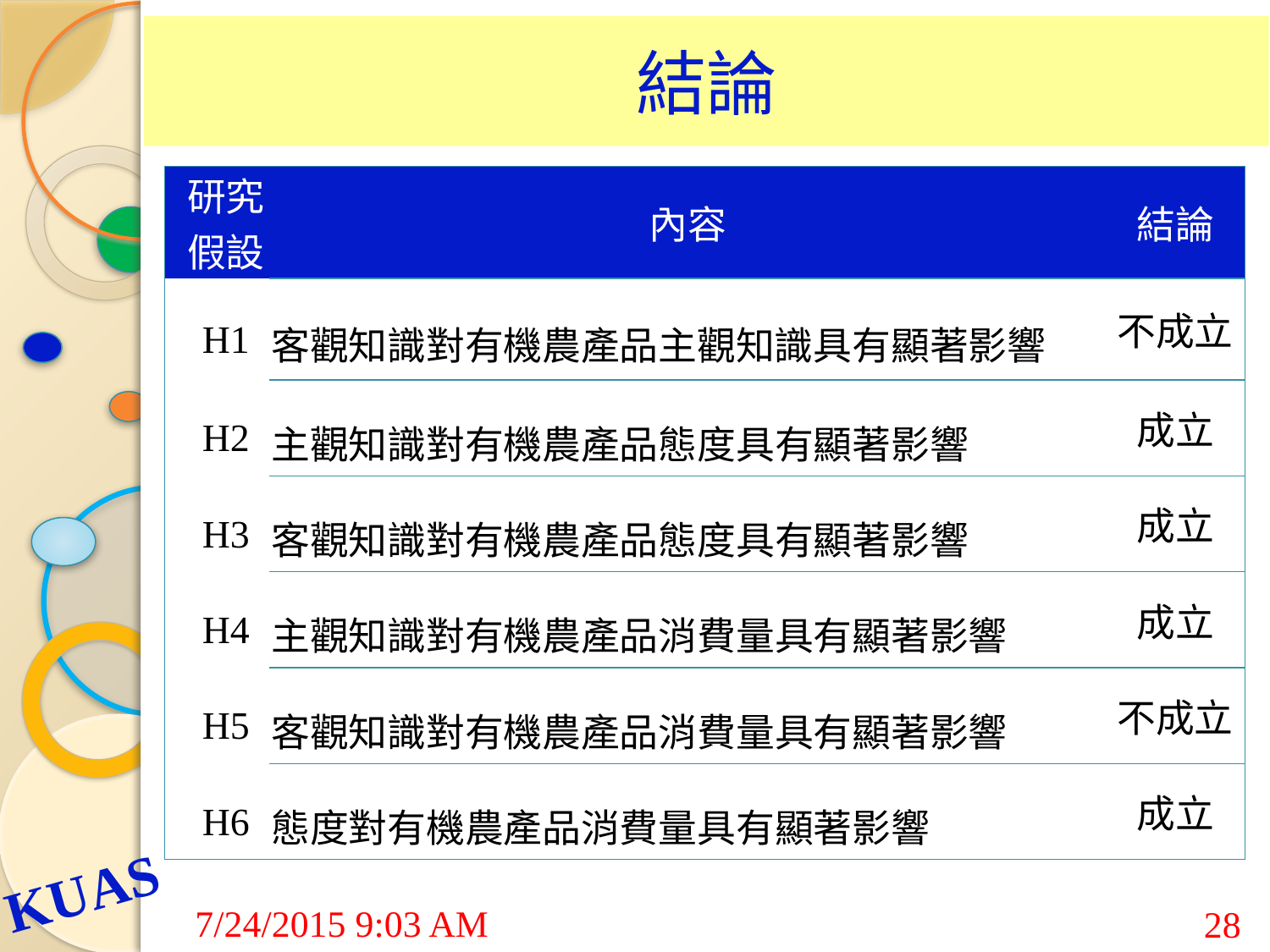

# 結論
| 研究 假設 | 內容 | 結論 |
| --- | --- | --- |
| H1 | 客觀知識對有機農產品主觀知識具有顯著影響 | 不成立 |
| H2 | 主觀知識對有機農產品態度具有顯著影響 | 成立 |
| H3 | 客觀知識對有機農產品態度具有顯著影響 | 成立 |
| H4 | 主觀知識對有機農產品消費量具有顯著影響 | 成立 |
| H5 | 客觀知識對有機農產品消費量具有顯著影響 | 不成立 |
| H6 | 態度對有機農產品消費量具有顯著影響 | 成立 |
7/24/2015 9:03 AM
28